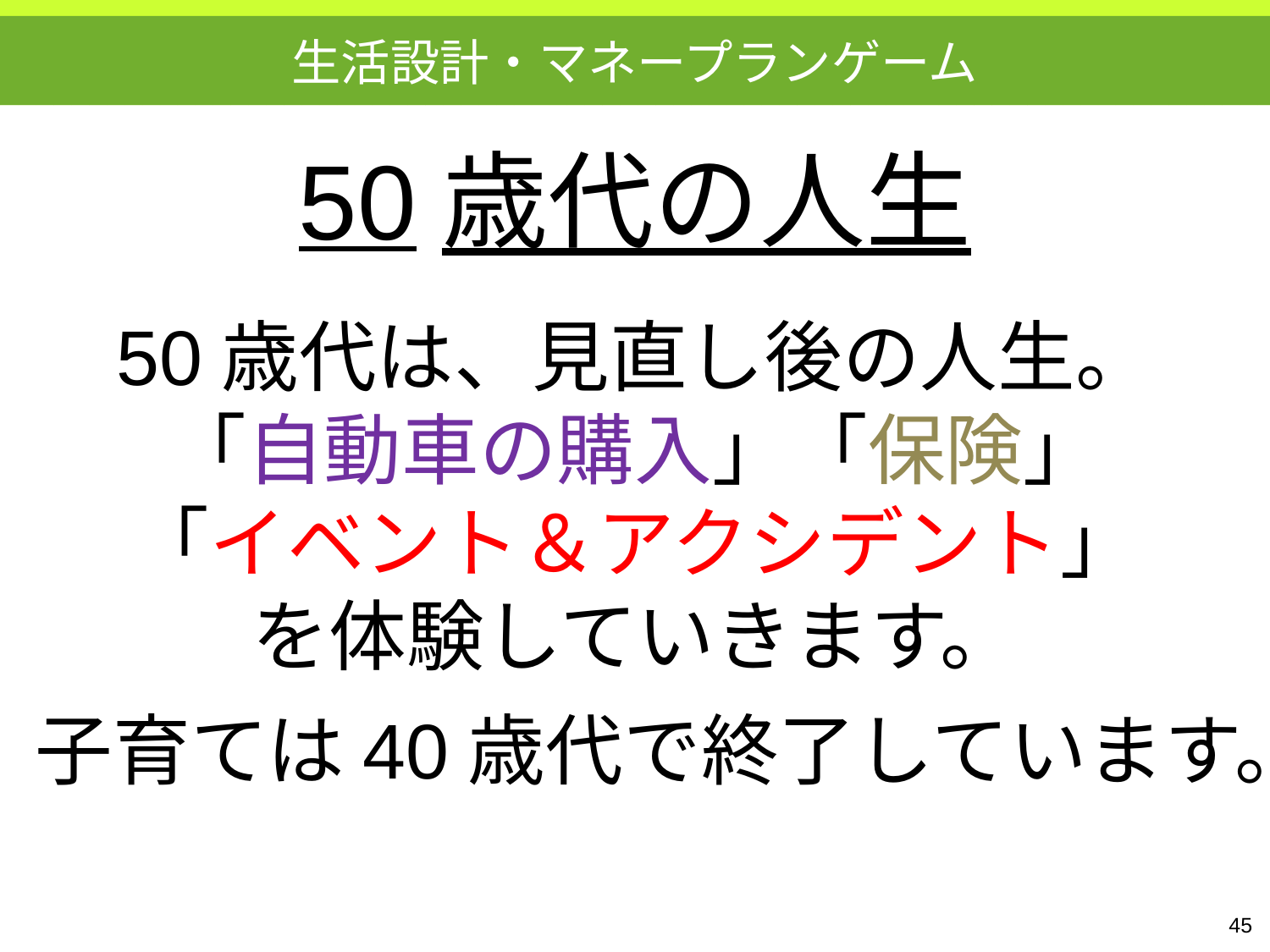

生活設計・マネープランゲーム
50歳代の人生

50歳代は、見直し後の人生。
「自動車の購入」「保険」
「イベント＆アクシデント」
を体験していきます。

子育ては40歳代で終了しています。

45